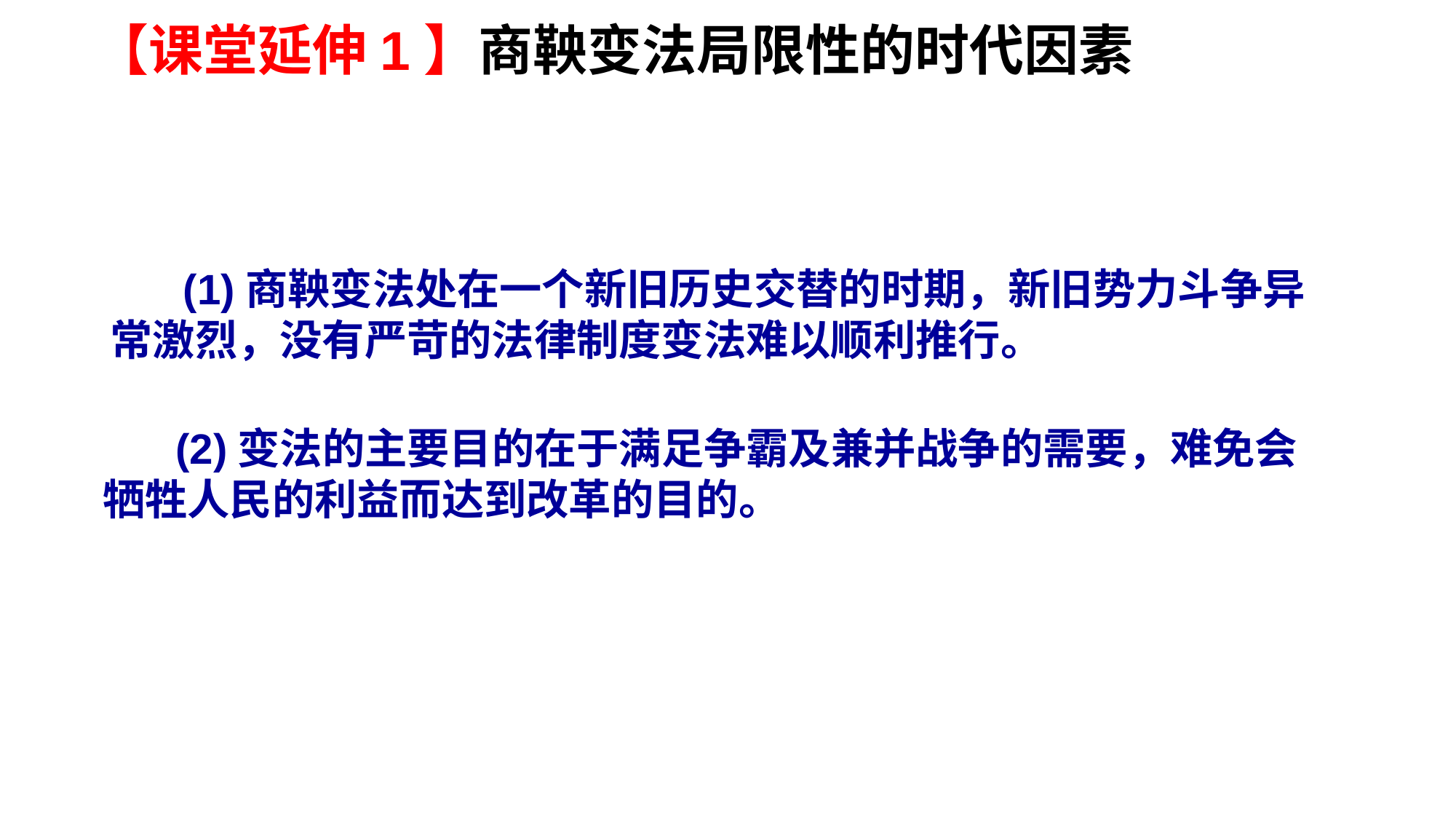

【课堂延伸1】商鞅变法局限性的时代因素
(1)商鞅变法处在一个新旧历史交替的时期，新旧势力斗争异常激烈，没有严苛的法律制度变法难以顺利推行。
(2)变法的主要目的在于满足争霸及兼并战争的需要，难免会牺牲人民的利益而达到改革的目的。